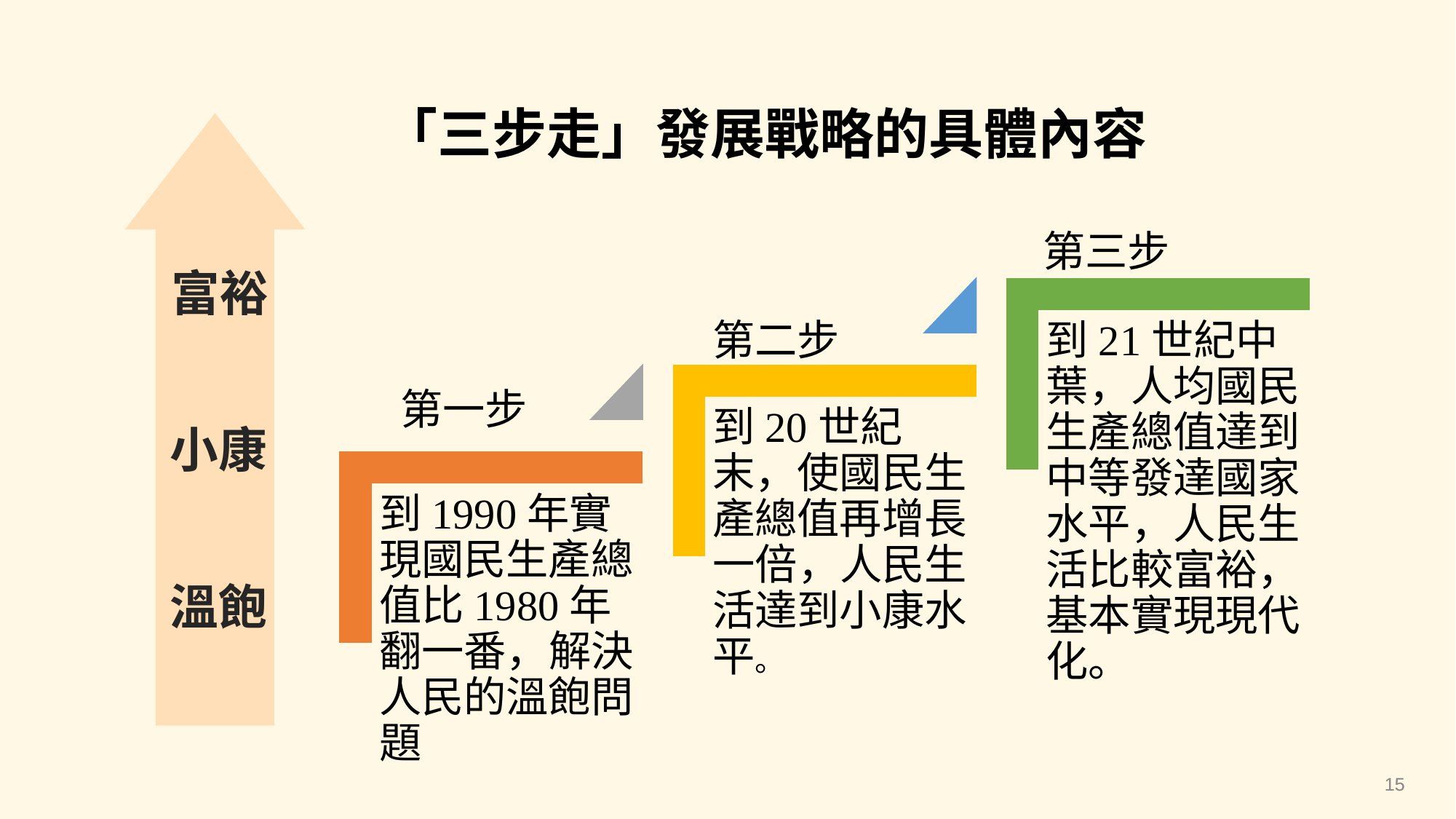

「三步走」發展戰略的具體內容
富裕

小康
溫飽

第三步

第二步
到21世紀中葉，人均國民生產總值達到中等發達國家水平，人民生活比較富裕，基本實現現代化。

第一步

到20世紀末，使國民生產總值再增長一倍，人民生活達到小康水平。
到1990年實現國民生產總值比1980年翻一番，解決人民的溫飽問題